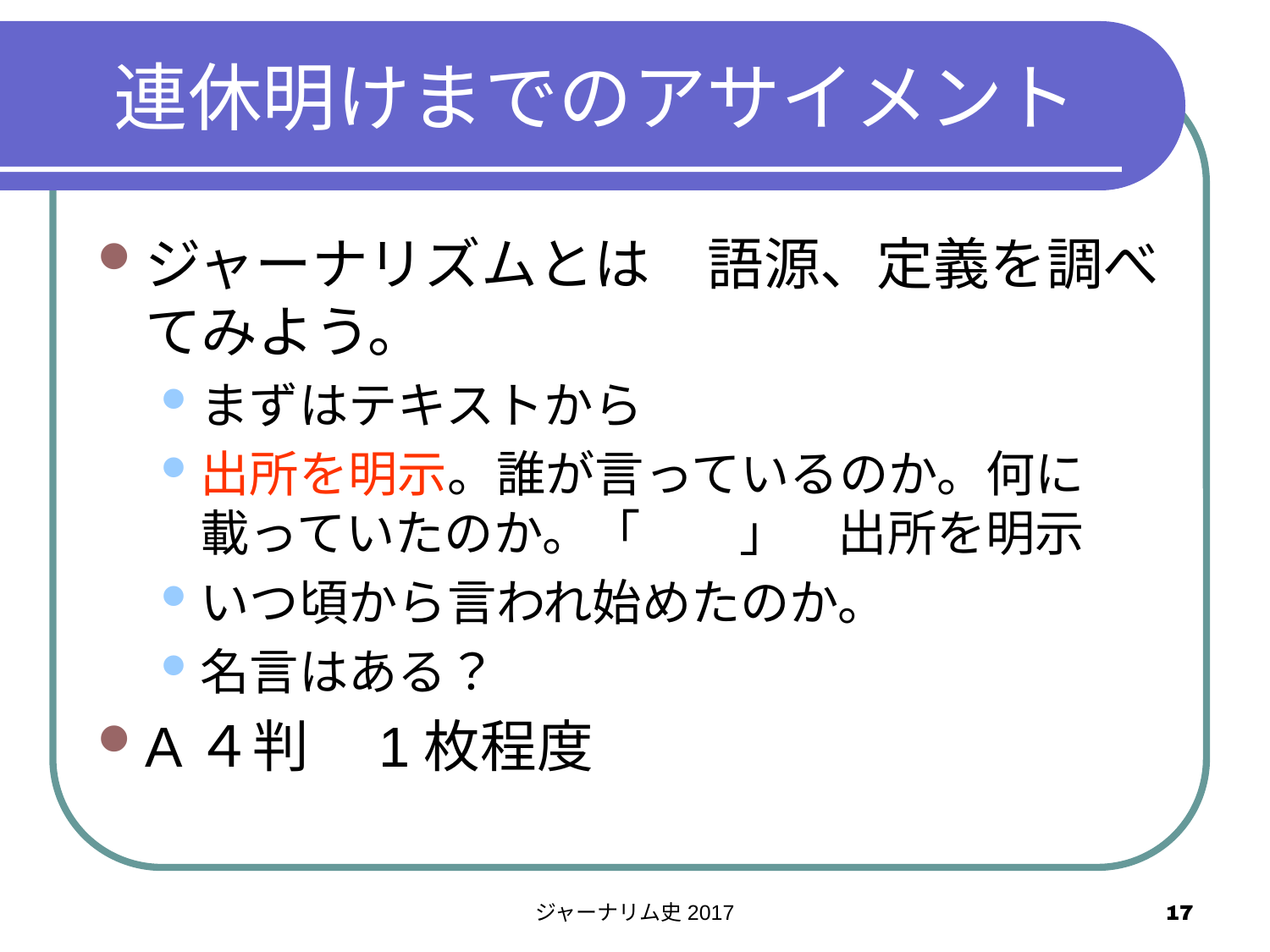

# 連休明けまでのアサイメント
ジャーナリズムとは　語源、定義を調べてみよう。
まずはテキストから
出所を明示。誰が言っているのか。何に載っていたのか。「　　」　出所を明示
いつ頃から言われ始めたのか。
名言はある？
A４判　1枚程度
ジャーナリム史2017
17